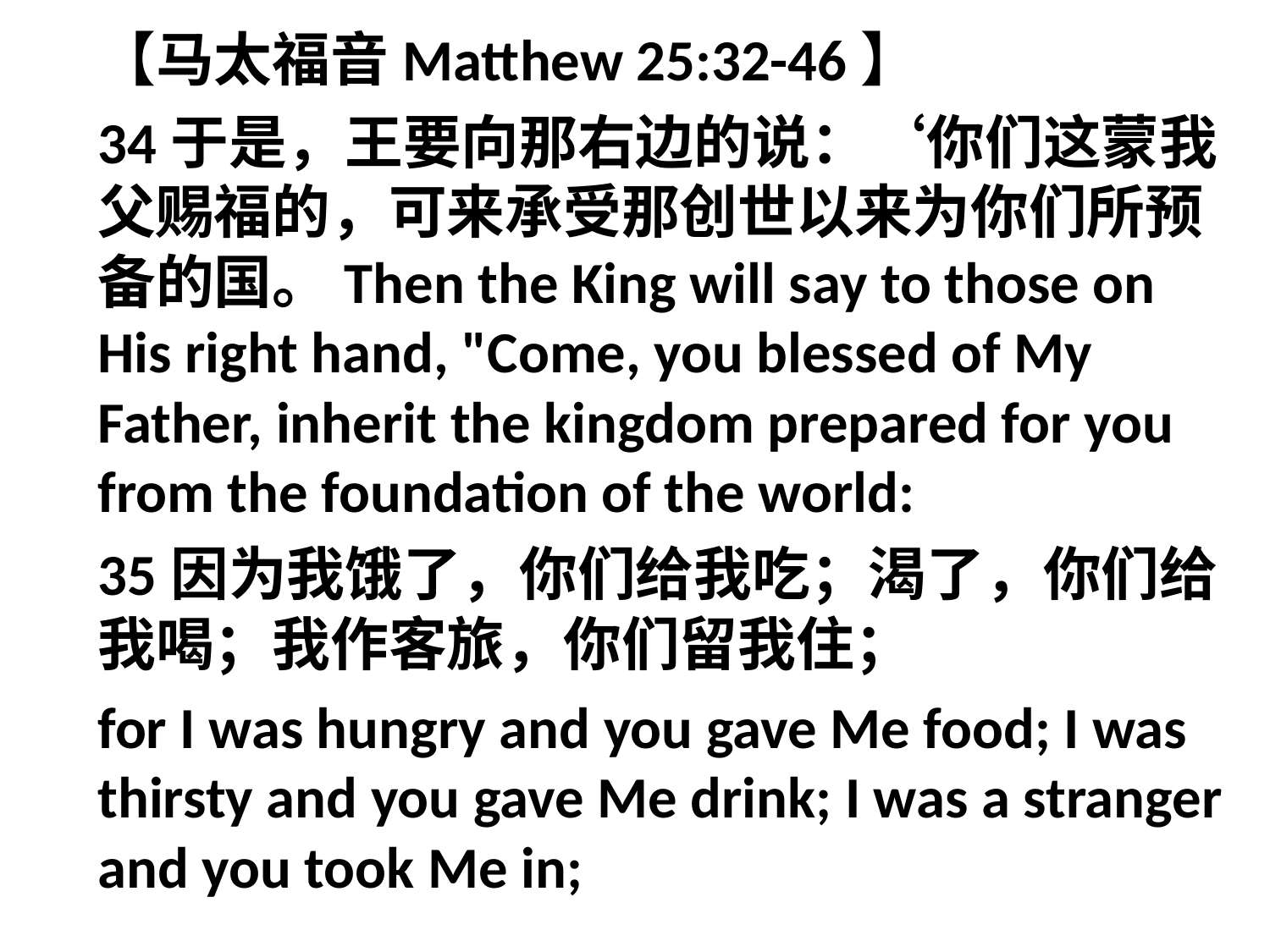

【马太福音Matthew 25:32-46】
34于是，王要向那右边的说：‘你们这蒙我父赐福的，可来承受那创世以来为你们所预备的国。Then the King will say to those on His right hand, "Come, you blessed of My Father, inherit the kingdom prepared for you from the foundation of the world:
35因为我饿了，你们给我吃；渴了，你们给我喝；我作客旅，你们留我住；
for I was hungry and you gave Me food; I was thirsty and you gave Me drink; I was a stranger and you took Me in;